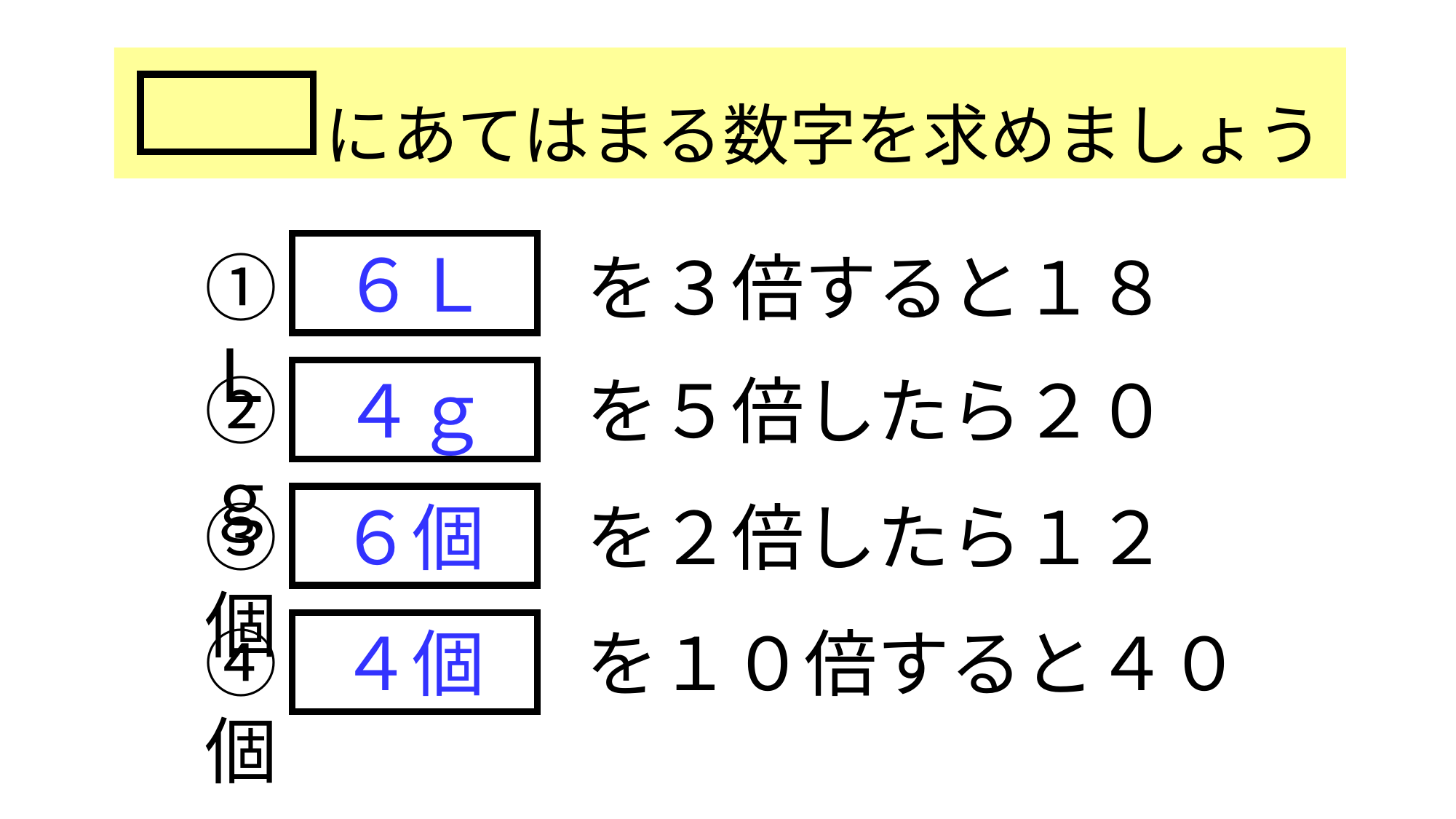

にあてはまる数字を求めましょう

６Ｌ
①　　　　を３倍すると１８Ｌ
②　　　　を５倍したら２０ｇ
４ｇ

③　　　　を２倍したら１２個
６個
④　　　　を１０倍すると４０個
４個